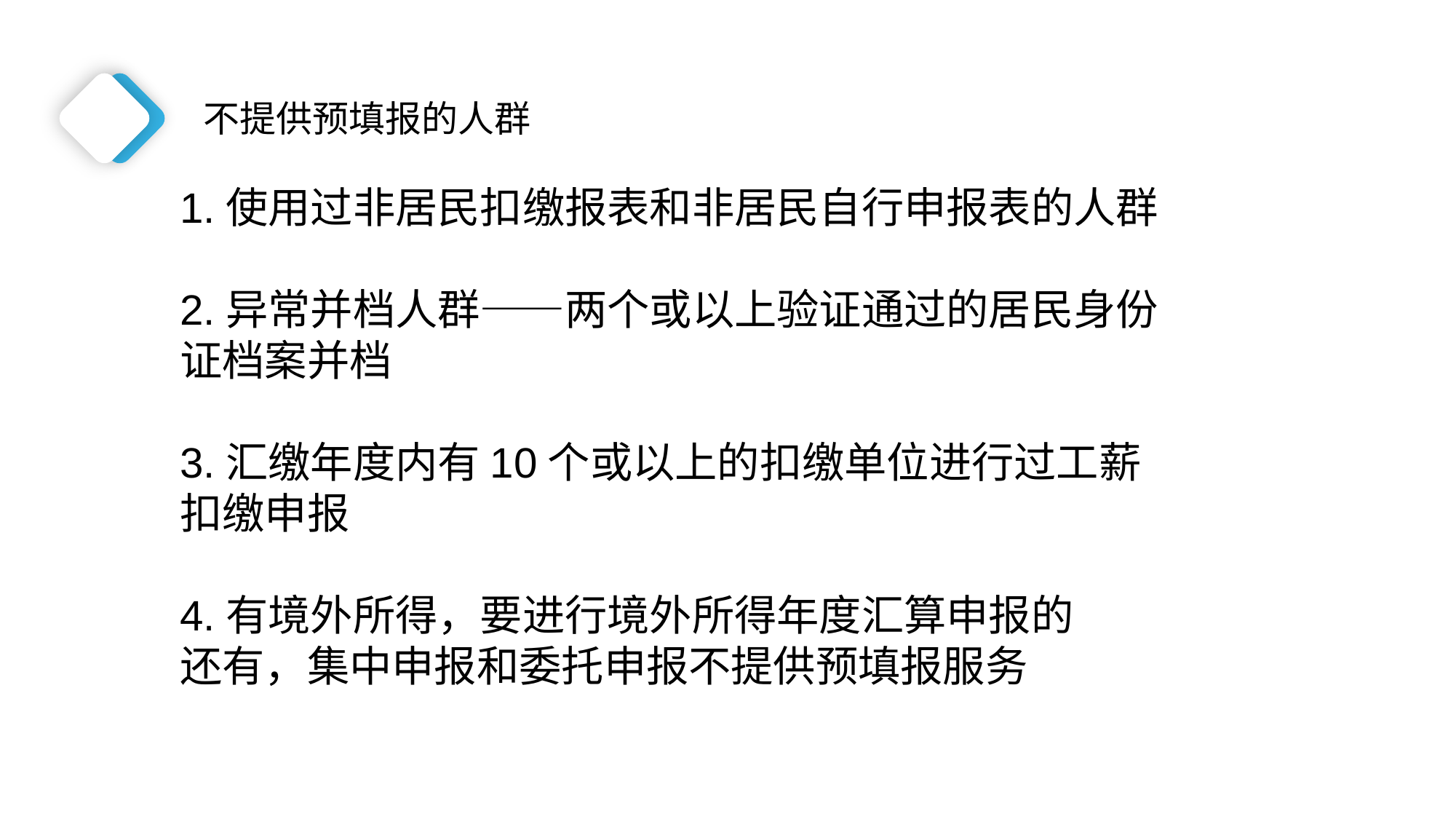

不提供预填报的人群

1.使用过非居民扣缴报表和非居民自行申报表的人群

2.异常并档人群——两个或以上验证通过的居民身份证档案并档

3.汇缴年度内有10个或以上的扣缴单位进行过工薪扣缴申报

4.有境外所得，要进行境外所得年度汇算申报的
还有，集中申报和委托申报不提供预填报服务

预填
情况